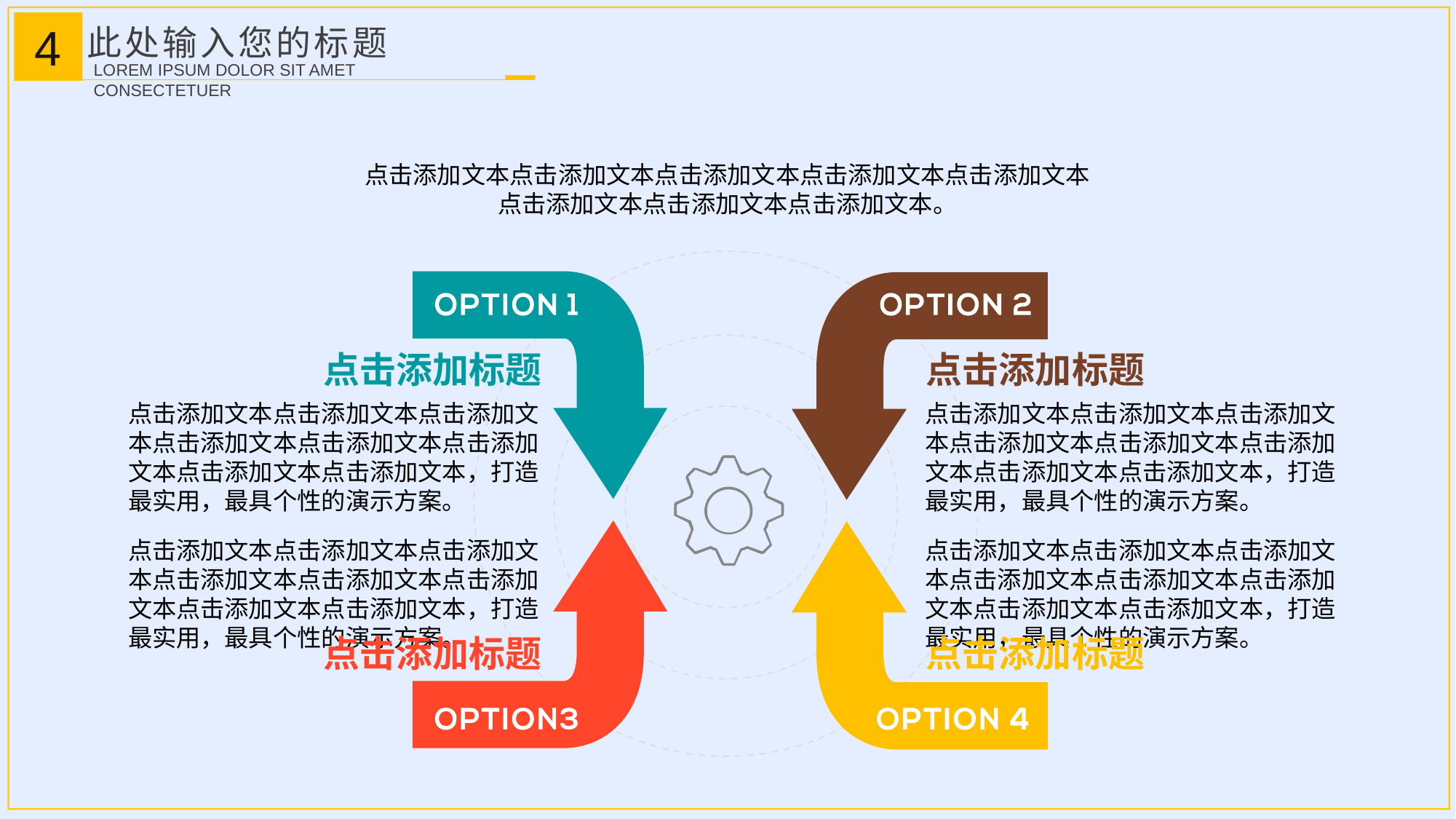

此处输入您的标题
4
LOREM IPSUM DOLOR SIT AMET CONSECTETUER

点击添加文本点击添加文本点击添加文本点击添加文本点击添加文本点击添加文本点击添加文本点击添加文本。

点击添加标题
点击添加标题
点击添加文本点击添加文本点击添加文本点击添加文本点击添加文本点击添加文本点击添加文本点击添加文本，打造最实用，最具个性的演示方案。
点击添加文本点击添加文本点击添加文本点击添加文本点击添加文本点击添加文本点击添加文本点击添加文本，打造最实用，最具个性的演示方案。

点击添加文本点击添加文本点击添加文本点击添加文本点击添加文本点击添加文本点击添加文本点击添加文本，打造最实用，最具个性的演示方案。
点击添加文本点击添加文本点击添加文本点击添加文本点击添加文本点击添加文本点击添加文本点击添加文本，打造最实用，最具个性的演示方案。
点击添加标题
点击添加标题